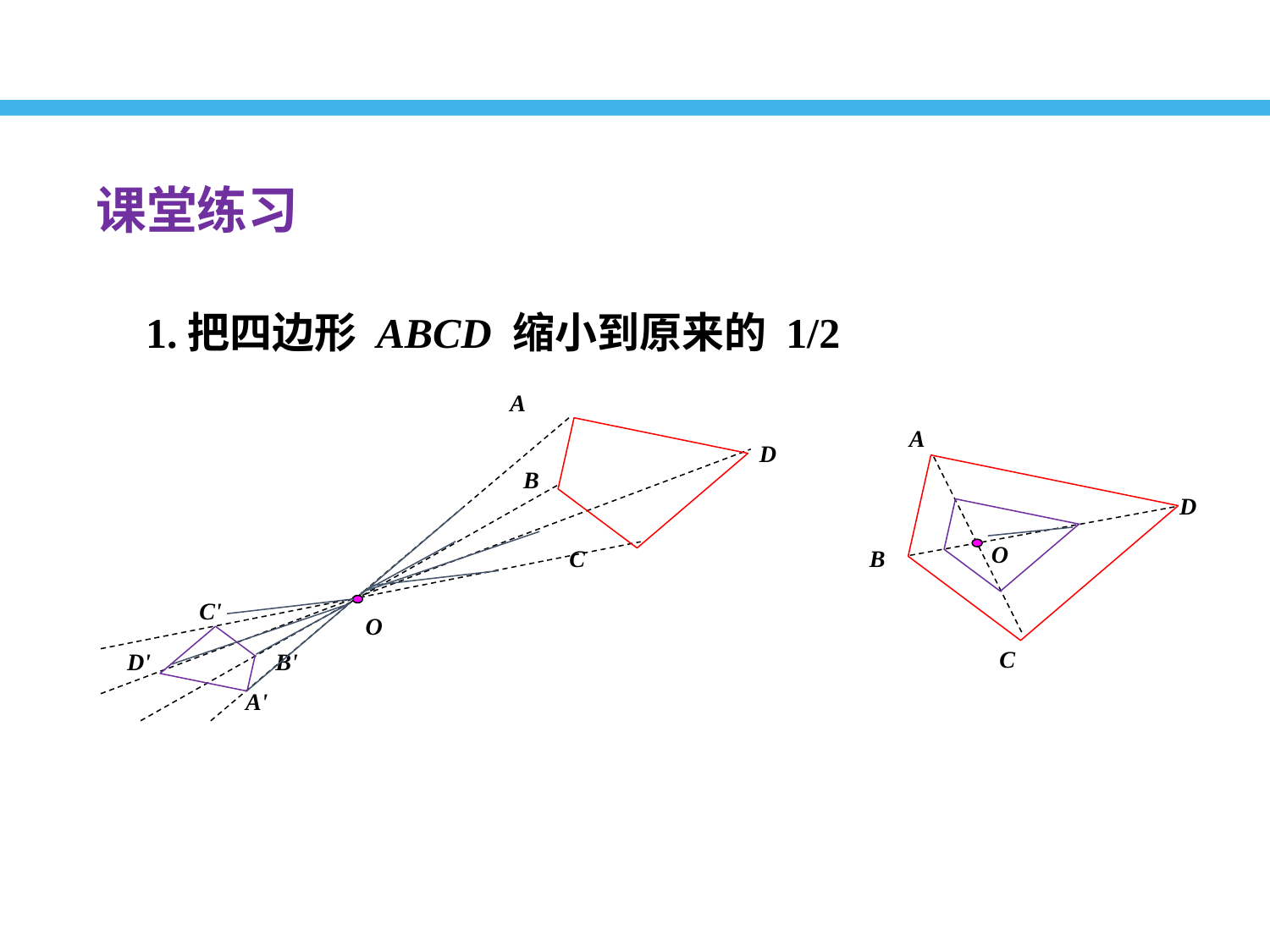

课堂练习
1.把四边形 ABCD 缩小到原来的 1/2
A

A

D

B

D

O

C
B

C'

O

C
D'
B'
A'